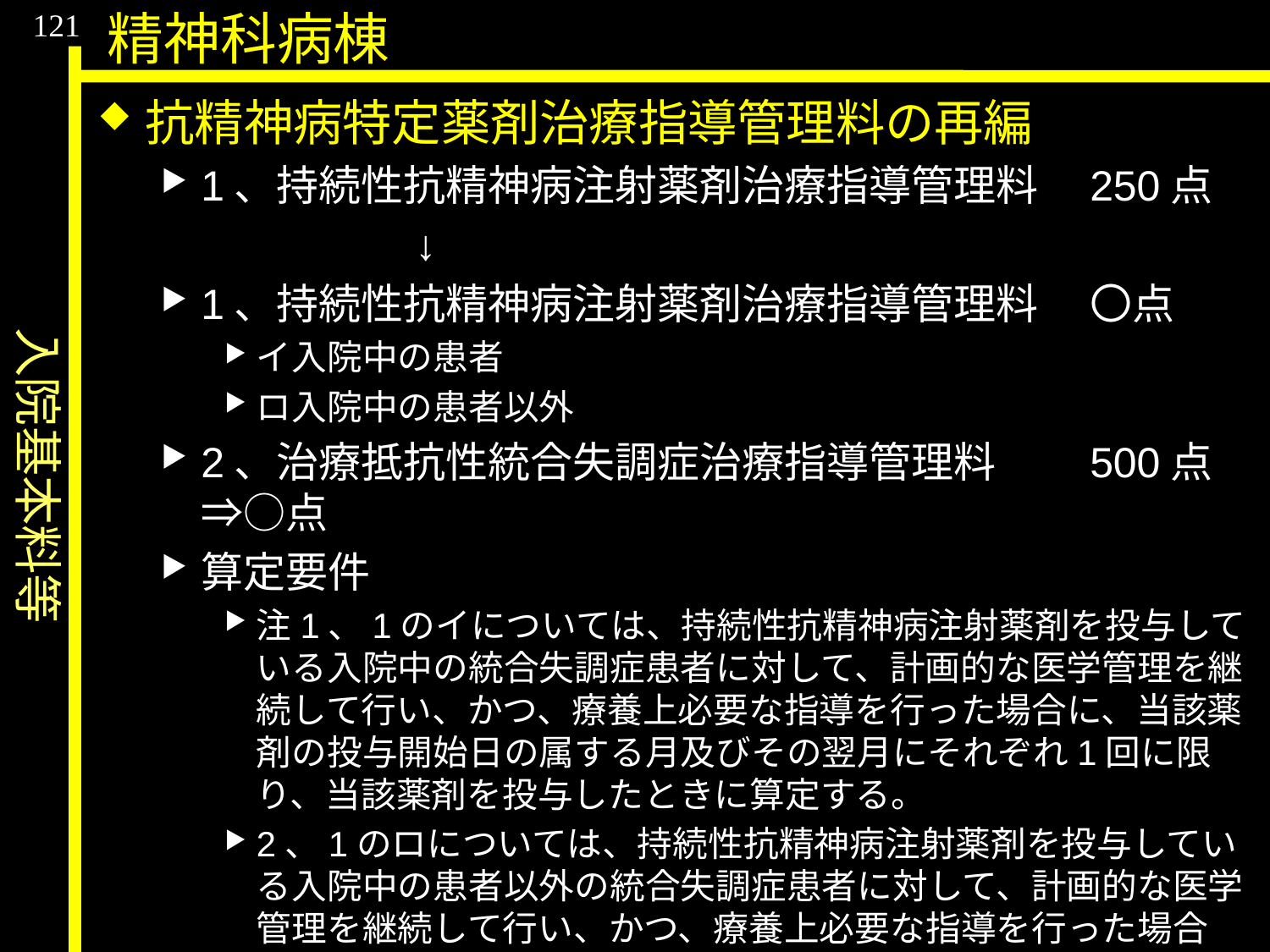

入院基本料等
121
精神科病棟

抗精神病特定薬剤治療指導管理料の再編
1、持続性抗精神病注射薬剤治療指導管理料	250点
		↓
1、持続性抗精神病注射薬剤治療指導管理料	〇点
イ入院中の患者
ロ入院中の患者以外
2、治療抵抗性統合失調症治療指導管理料	500点⇒○点
算定要件
注1、1のイについては、持続性抗精神病注射薬剤を投与している入院中の統合失調症患者に対して、計画的な医学管理を継続して行い、かつ、療養上必要な指導を行った場合に、当該薬剤の投与開始日の属する月及びその翌月にそれぞれ1回に限り、当該薬剤を投与したときに算定する。
2、1のロについては、持続性抗精神病注射薬剤を投与している入院中の患者以外の統合失調症患者に対して、計画的な医学管理を継続して行い、かつ、療養上必要な指導を行った場合に、月1回に限り、当該薬剤を投与したときに算定する。